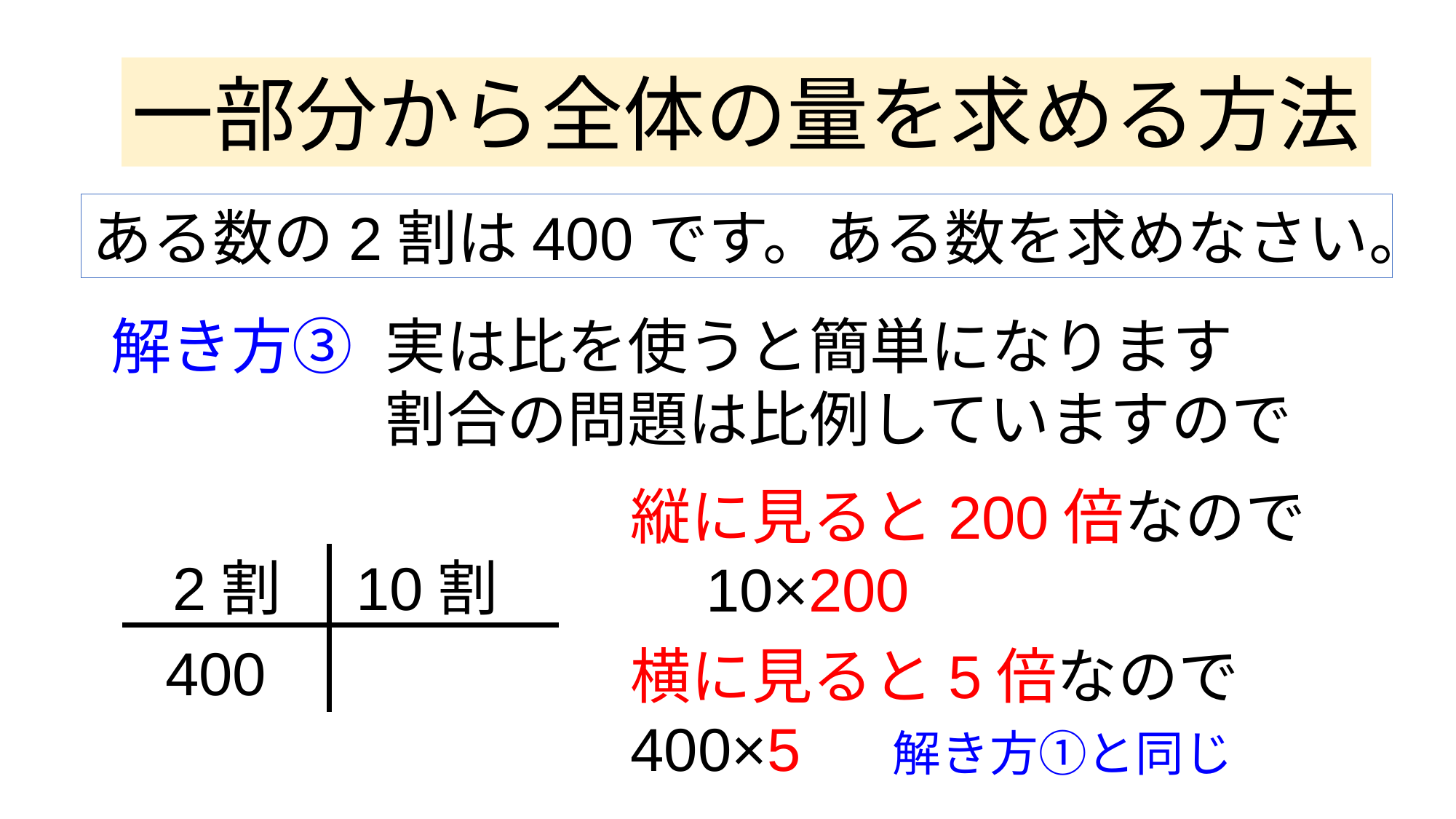

一部分から全体の量を求める方法
ある数の2割は400です。ある数を求めなさい。
解き方③
実は比を使うと簡単になります
割合の問題は比例していますので
縦に見ると200倍なので　10×200
2割
10割
400
横に見ると5倍なので　400×5 　解き方①と同じ